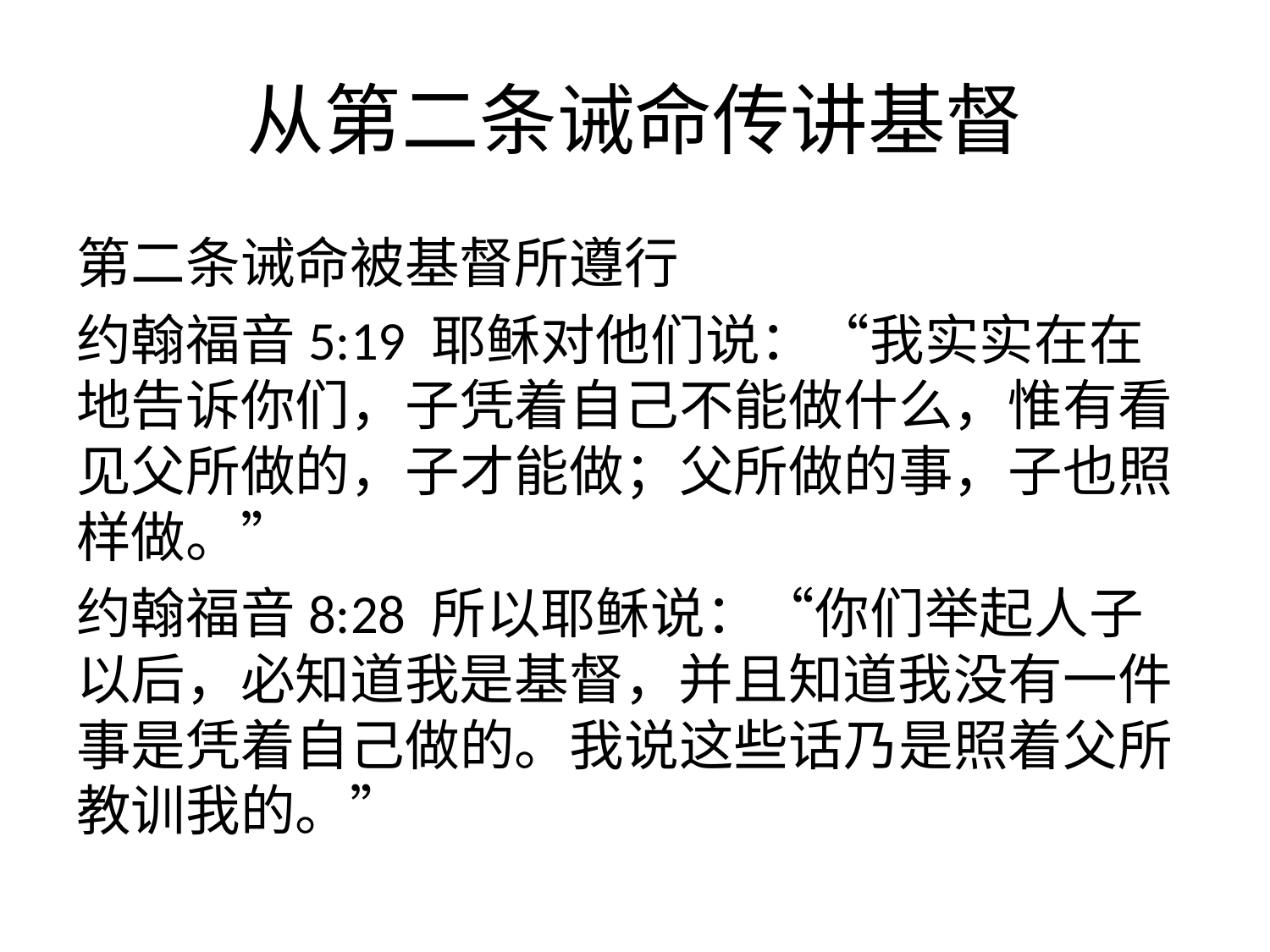

# 从第二条诫命传讲基督
第二条诫命被基督所遵行
约翰福音5:19 耶稣对他们说：“我实实在在地告诉你们，子凭着自己不能做什么，惟有看见父所做的，子才能做；父所做的事，子也照样做。”
约翰福音8:28 所以耶稣说：“你们举起人子以后，必知道我是基督，并且知道我没有一件事是凭着自己做的。我说这些话乃是照着父所教训我的。”